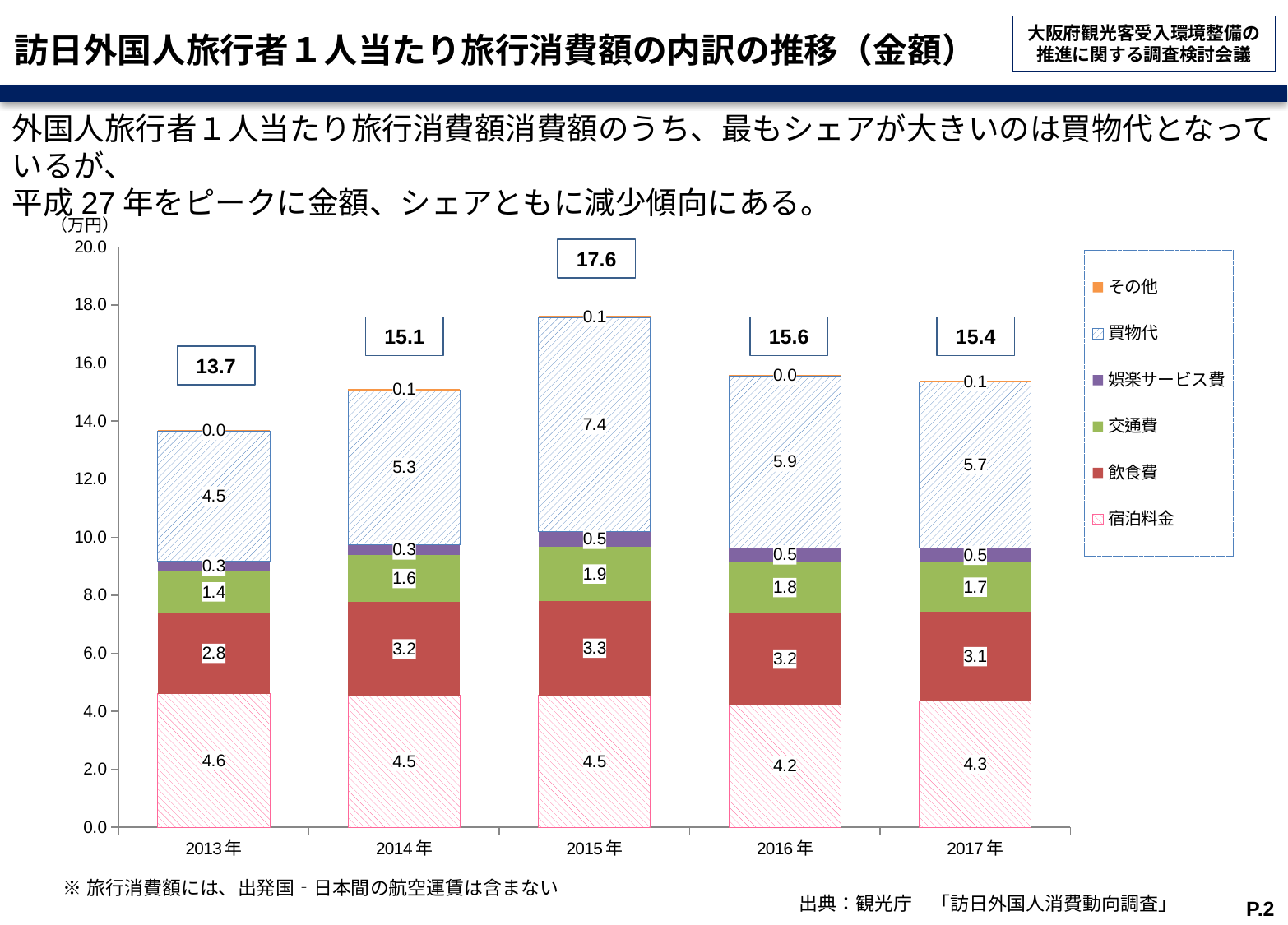

# 訪日外国人旅行者１人当たり旅行消費額の内訳の推移（金額）
外国人旅行者１人当たり旅行消費額消費額のうち、最もシェアが大きいのは買物代となっているが、
平成27年をピークに金額、シェアともに減少傾向にある。
（万円）

### Chart

| Category | 宿泊料金 | 飲食費 | 交通費 | 娯楽サービス費 | 買物代 | その他 |
|---|---|---|---|---|---|---|
| 2013年 | 4.5955 | 2.8013 | 1.4278 | 0.3366 | 4.4961 | 0.039 |
| 2014年 | 4.5471 | 3.214 | 1.6259 | 0.3464 | 5.3278 | 0.0564 |
| 2015年 | 4.5465 | 3.2528 | 1.8634 | 0.5359 | 7.3662 | 0.0518 |
| 2016年 | 4.2182 | 3.1508 | 1.7838 | 0.4725 | 5.9323 | 0.032 |
| 2017年 | 4.3397 | 3.0869 | 1.6974 | 0.5014 | 5.7154 | 0.0513 |
17.6
15.1
15.6
15.4
13.7
※旅行消費額には、出発国‐日本間の航空運賃は含まない
出典：観光庁　「訪日外国人消費動向調査」
P.2